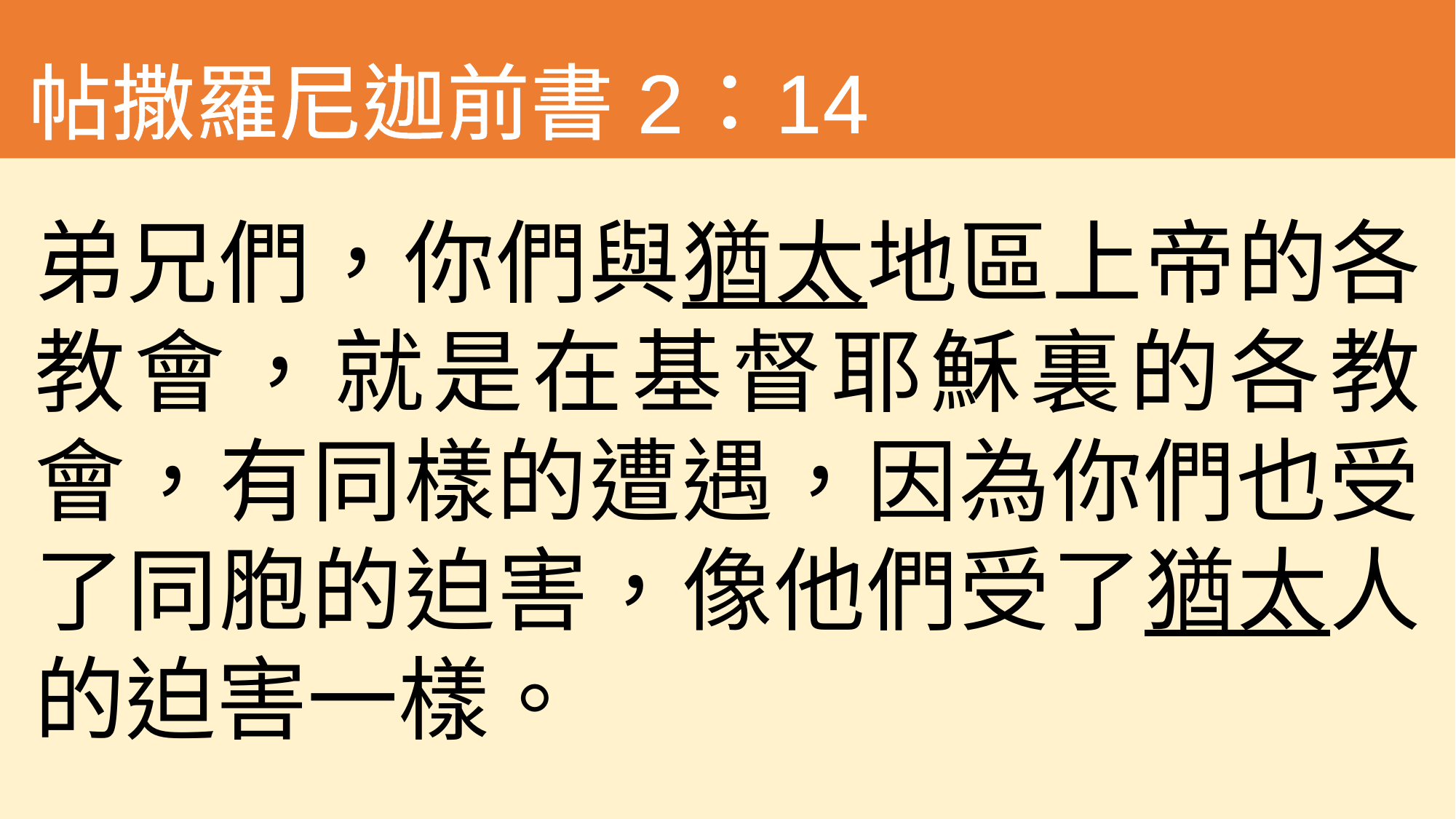

帖撒羅尼迦前書 2：14

弟兄們，你們與猶太地區上帝的各教會，就是在基督耶穌裏的各教會，有同樣的遭遇，因為你們也受了同胞的迫害，像他們受了猶太人的迫害一樣。